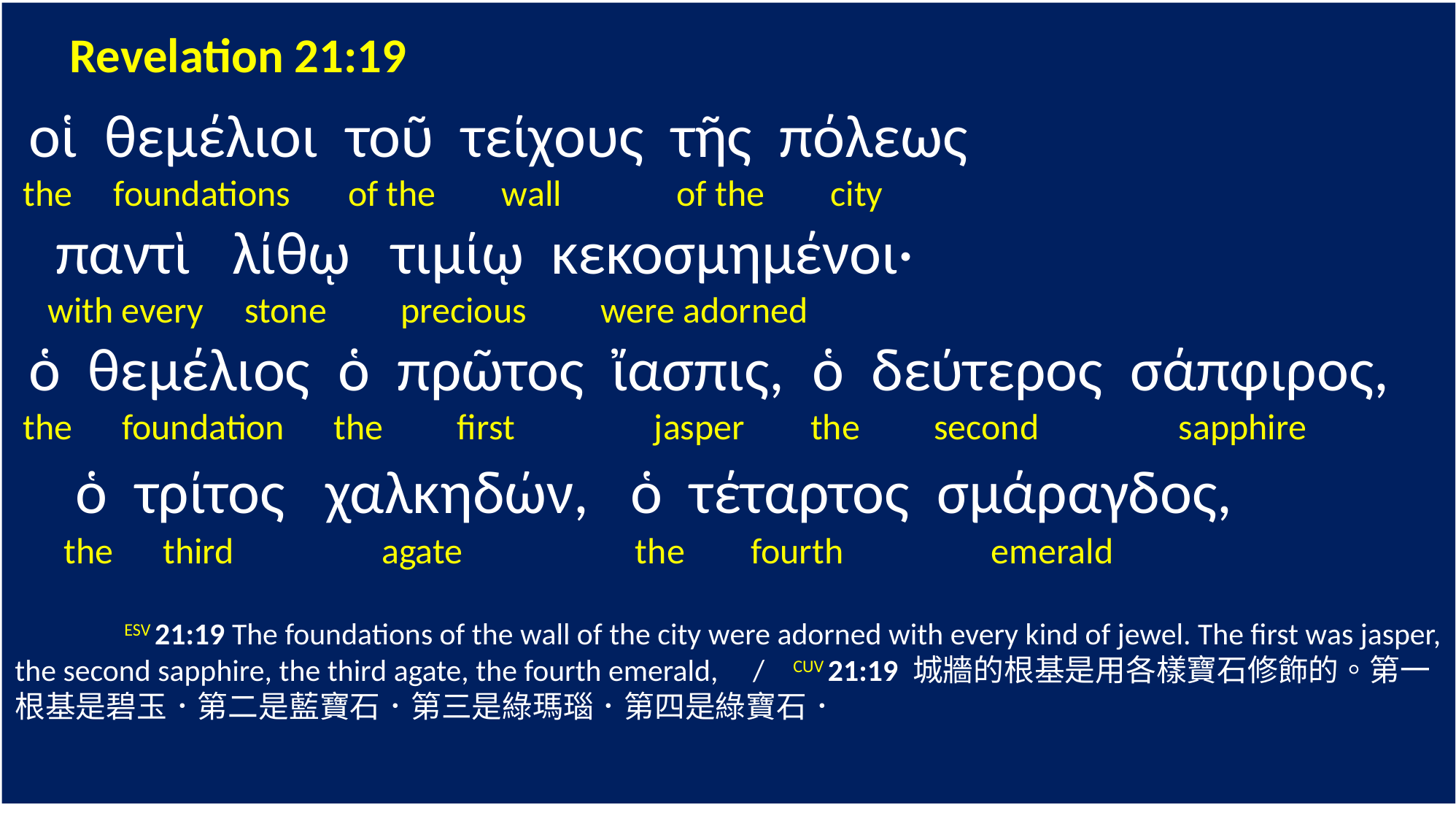

Revelation 21:19

 οἱ  θεμέλιοι  τοῦ  τείχους  τῆς  πόλεως
 the     foundations       of the        wall              of the        city
   παντὶ   λίθῳ   τιμίῳ  κεκοσμημένοι·
    with every     stone         precious         were adorned
 ὁ  θεμέλιος  ὁ  πρῶτος  ἴασπις,  ὁ  δεύτερος  σάπφιρος,
 the      foundation      the         first                 jasper        the         second                 sapphire
    ὁ  τρίτος   χαλκηδών,   ὁ  τέταρτος  σμάραγδος,
      the      third                  agate                     the        fourth                  emerald

 	ESV 21:19 The foundations of the wall of the city were adorned with every kind of jewel. The first was jasper, the second sapphire, the third agate, the fourth emerald,     /    CUV 21:19 城牆的根基是用各樣寶石修飾的。第一根基是碧玉．第二是藍寶石．第三是綠瑪瑙．第四是綠寶石．